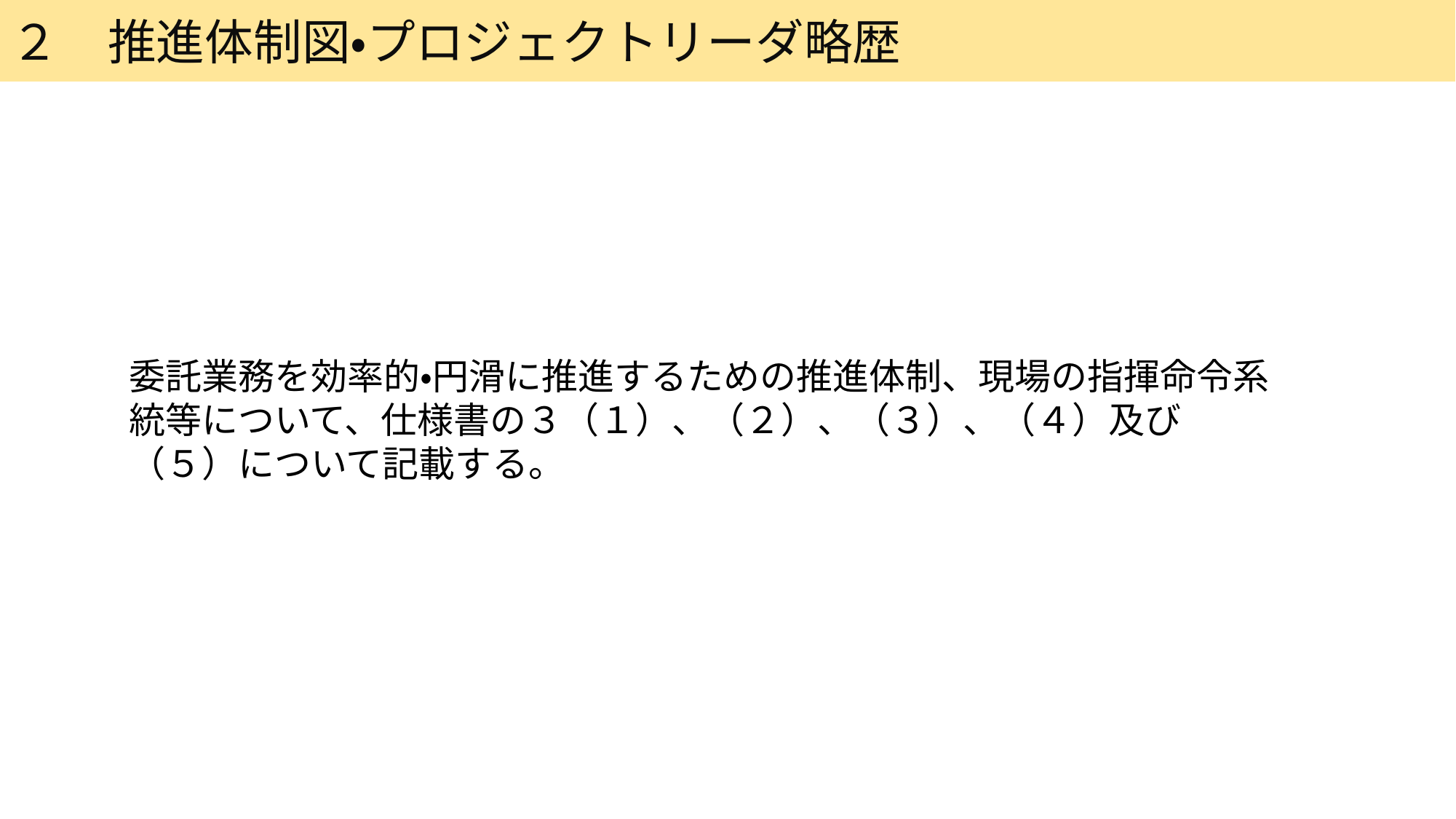

２　推進体制図・プロジェクトリーダ略歴
委託業務を効率的・円滑に推進するための推進体制、現場の指揮命令系統等について、仕様書の３（１）、（２）、（３）、（４）及び（５）について記載する。